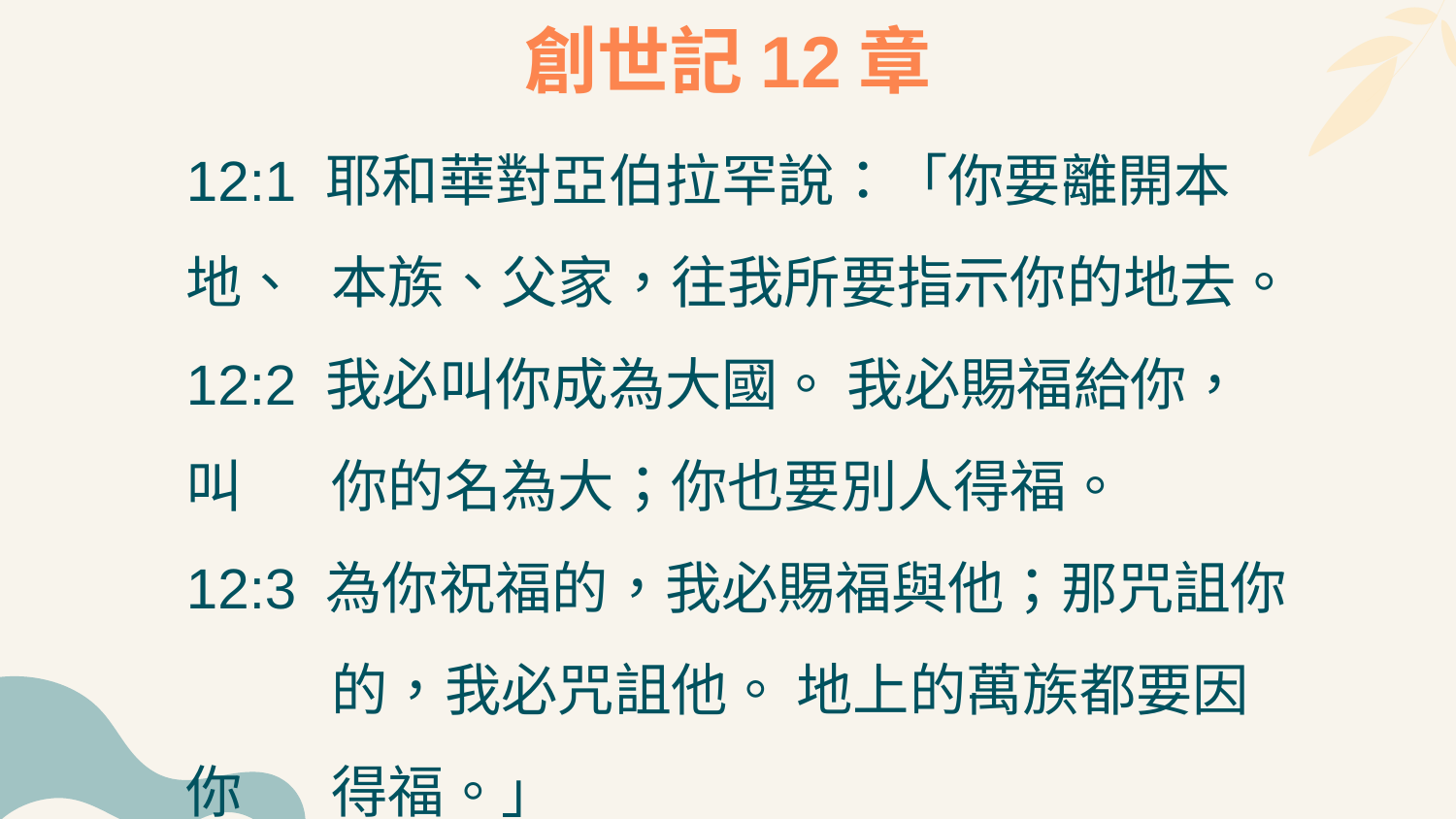

# 創世記12章
12:1 耶和華對亞伯拉罕說：「你要離開本地、	本族、父家，往我所要指示你的地去。
12:2 我必叫你成為大國。 我必賜福給你，叫	你的名為大；你也要別人得福。
12:3 為你祝福的，我必賜福與他；那咒詛你	的，我必咒詛他。 地上的萬族都要因你	得福。」